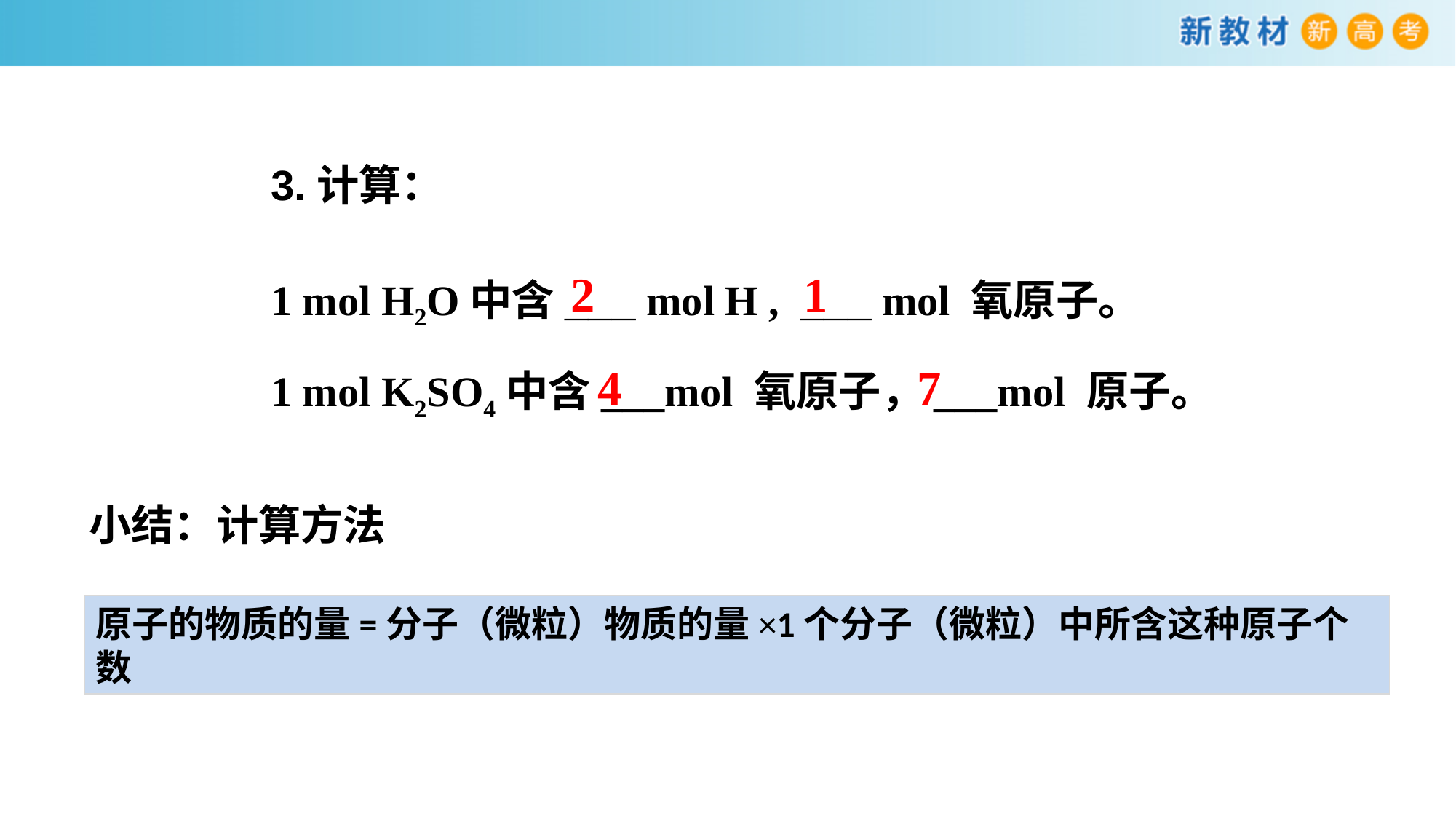

3.计算：
1
2
1 mol H2O中含___ mol H ,  ___ mol 氧原子。
7
4
1 mol K2SO4中含___mol 氧原子，___mol 原子。
小结：计算方法
原子的物质的量=分子（微粒）物质的量×1个分子（微粒）中所含这种原子个数